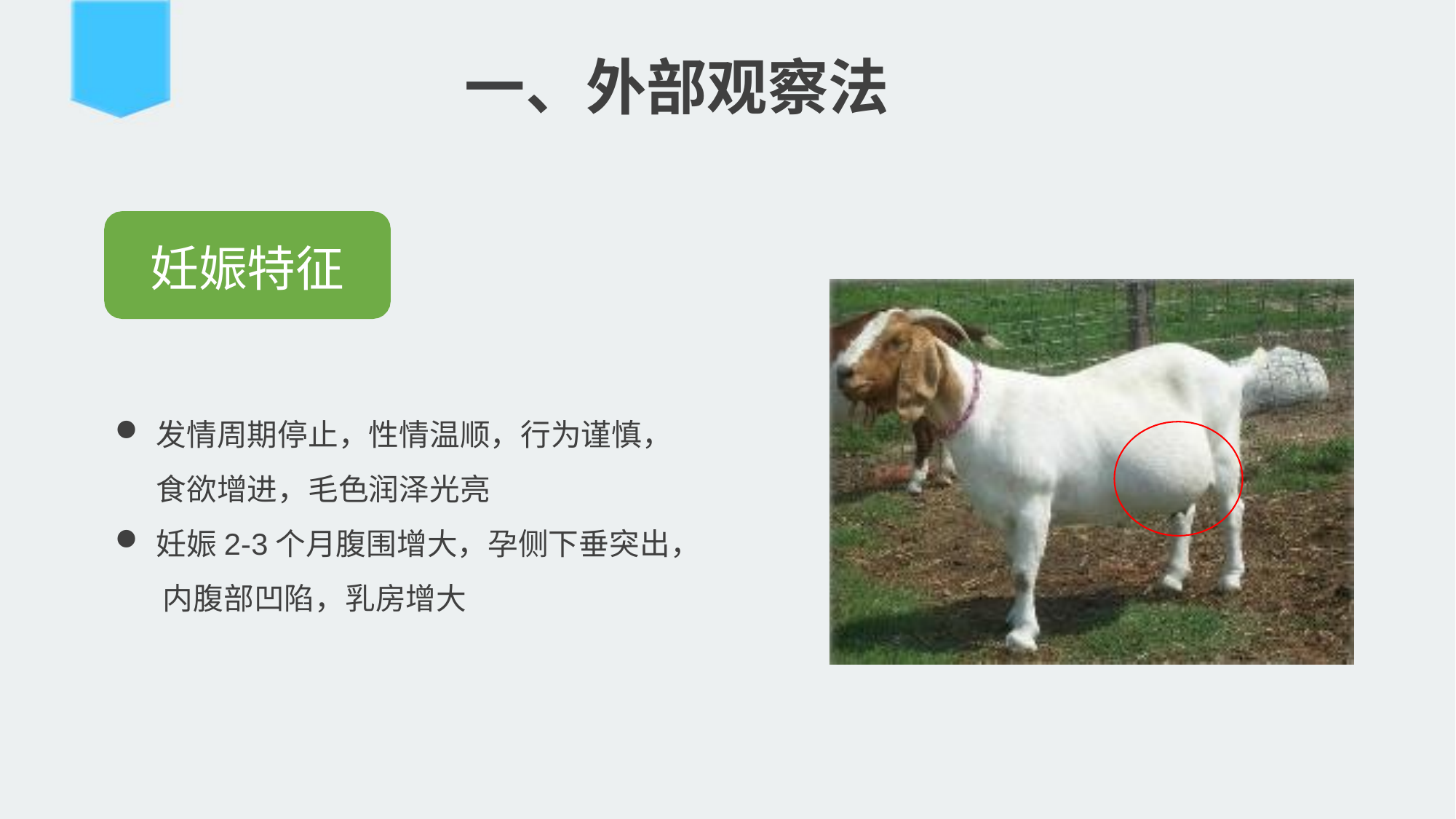

# 一、外部观察法

妊娠特征

发情周期停止，性情温顺，行为谨慎，
食欲增进，毛色润泽光亮
妊娠2-3个月腹围增大，孕侧下垂突出， 内腹部凹陷，乳房增大